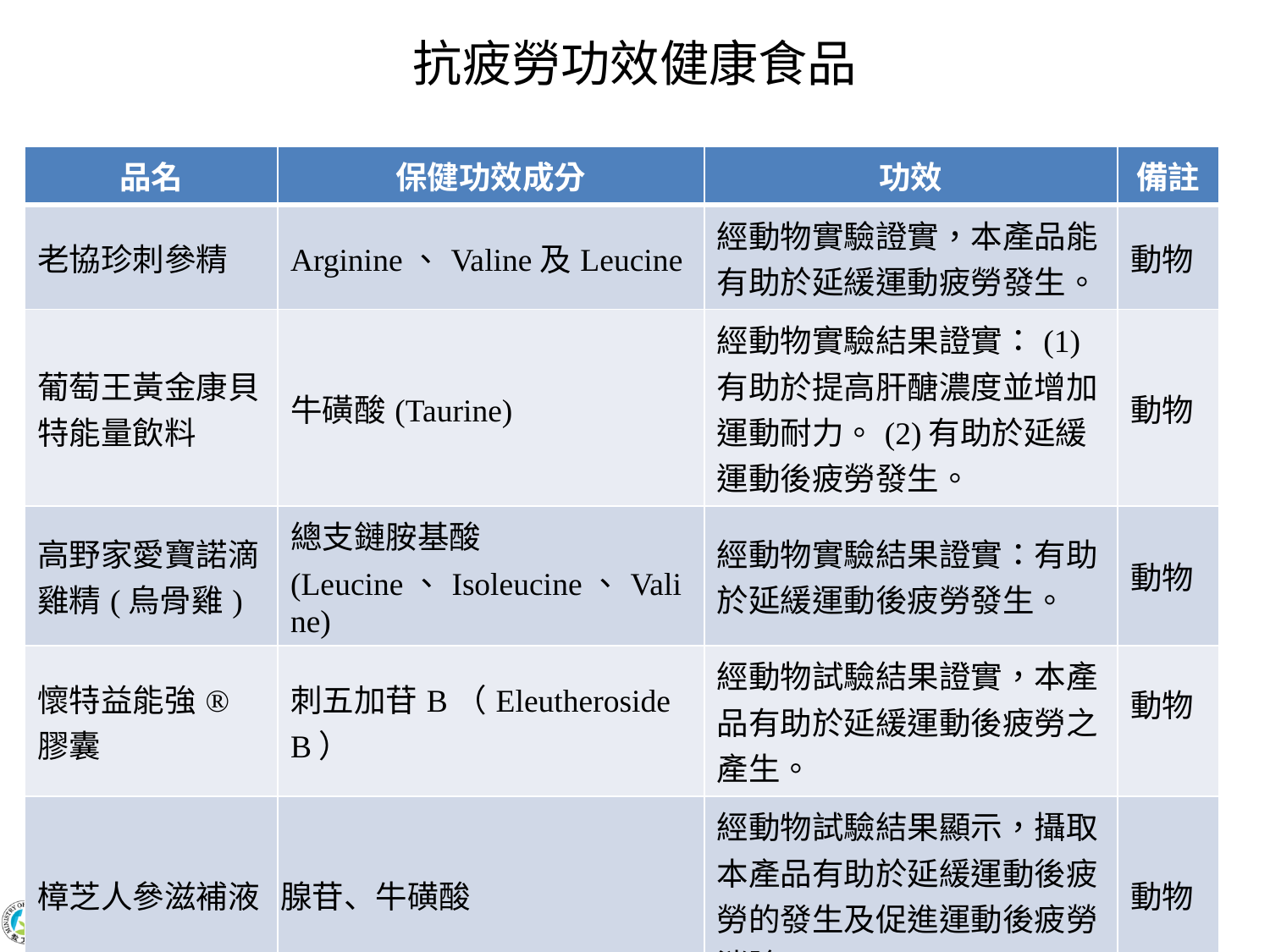

# 抗疲勞功效健康食品
| 品名 | 保健功效成分 | 功效 | 備註 |
| --- | --- | --- | --- |
| 老協珍刺參精 | Arginine、Valine及Leucine | 經動物實驗證實，本產品能有助於延緩運動疲勞發生。 | 動物 |
| 葡萄王黃金康貝特能量飲料 | 牛磺酸(Taurine) | 經動物實驗結果證實：(1)有助於提高肝醣濃度並增加運動耐力。(2)有助於延緩運動後疲勞發生。 | 動物 |
| 高野家愛寶諾滴雞精(烏骨雞) | 總支鏈胺基酸(Leucine、Isoleucine、Valine) | 經動物實驗結果證實：有助於延緩運動後疲勞發生。 | 動物 |
| 懷特益能強® 膠囊 | 刺五加苷B（Eleutheroside B） | 經動物試驗結果證實，本產品有助於延緩運動後疲勞之產生。 | 動物 |
| 樟芝人參滋補液 | 腺苷、牛磺酸 | 經動物試驗結果顯示，攝取本產品有助於延緩運動後疲勞的發生及促進運動後疲勞消除。 | 動物 |